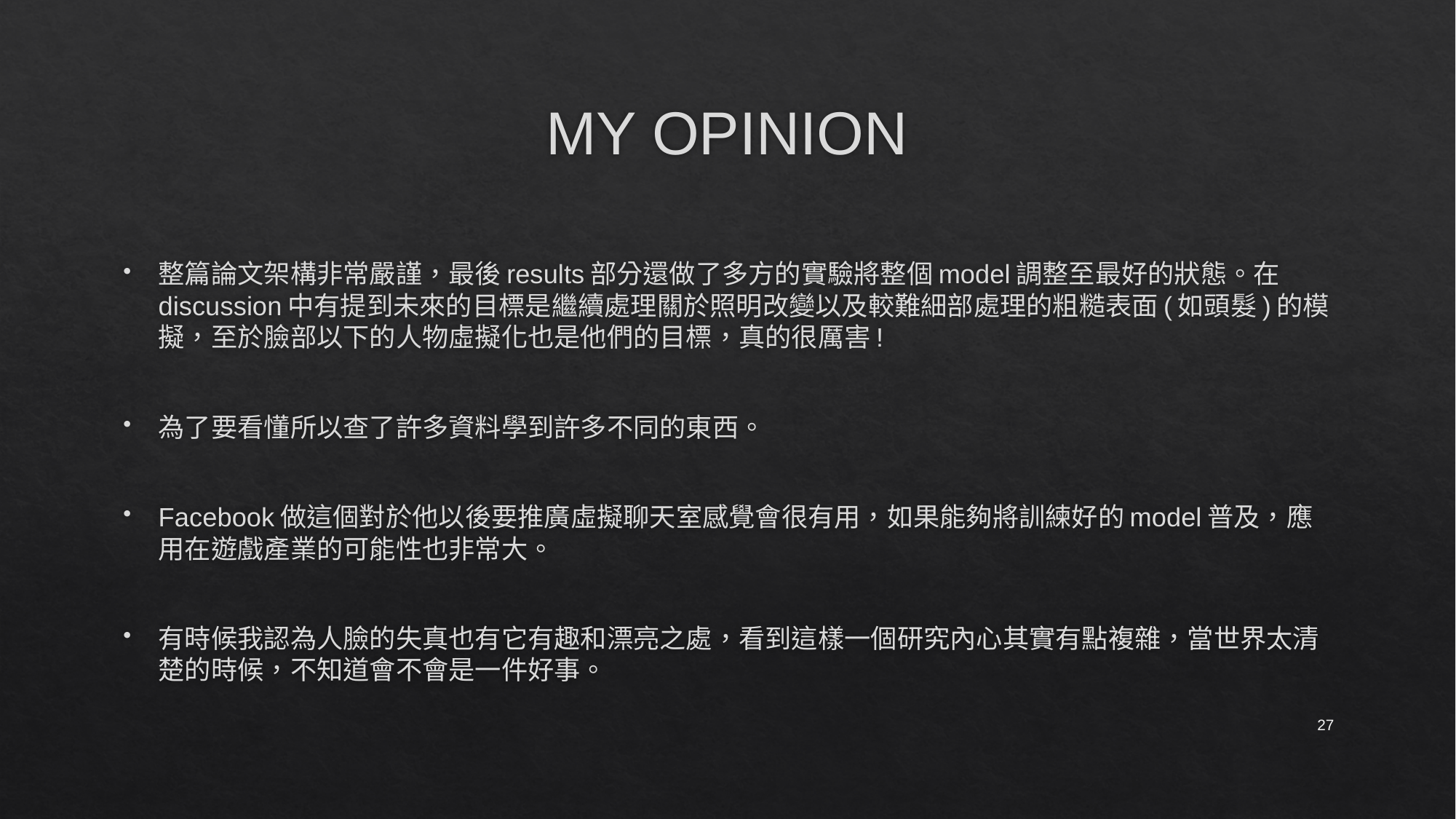

# MY OPINION

整篇論文架構非常嚴謹，最後results部分還做了多方的實驗將整個model調整至最好的狀態。在discussion中有提到未來的目標是繼續處理關於照明改變以及較難細部處理的粗糙表面(如頭髮)的模擬，至於臉部以下的人物虛擬化也是他們的目標，真的很厲害!

為了要看懂所以查了許多資料學到許多不同的東西。

Facebook做這個對於他以後要推廣虛擬聊天室感覺會很有用，如果能夠將訓練好的model普及，應用在遊戲產業的可能性也非常大。

有時候我認為人臉的失真也有它有趣和漂亮之處，看到這樣一個研究內心其實有點複雜，當世界太清楚的時候，不知道會不會是一件好事。

27